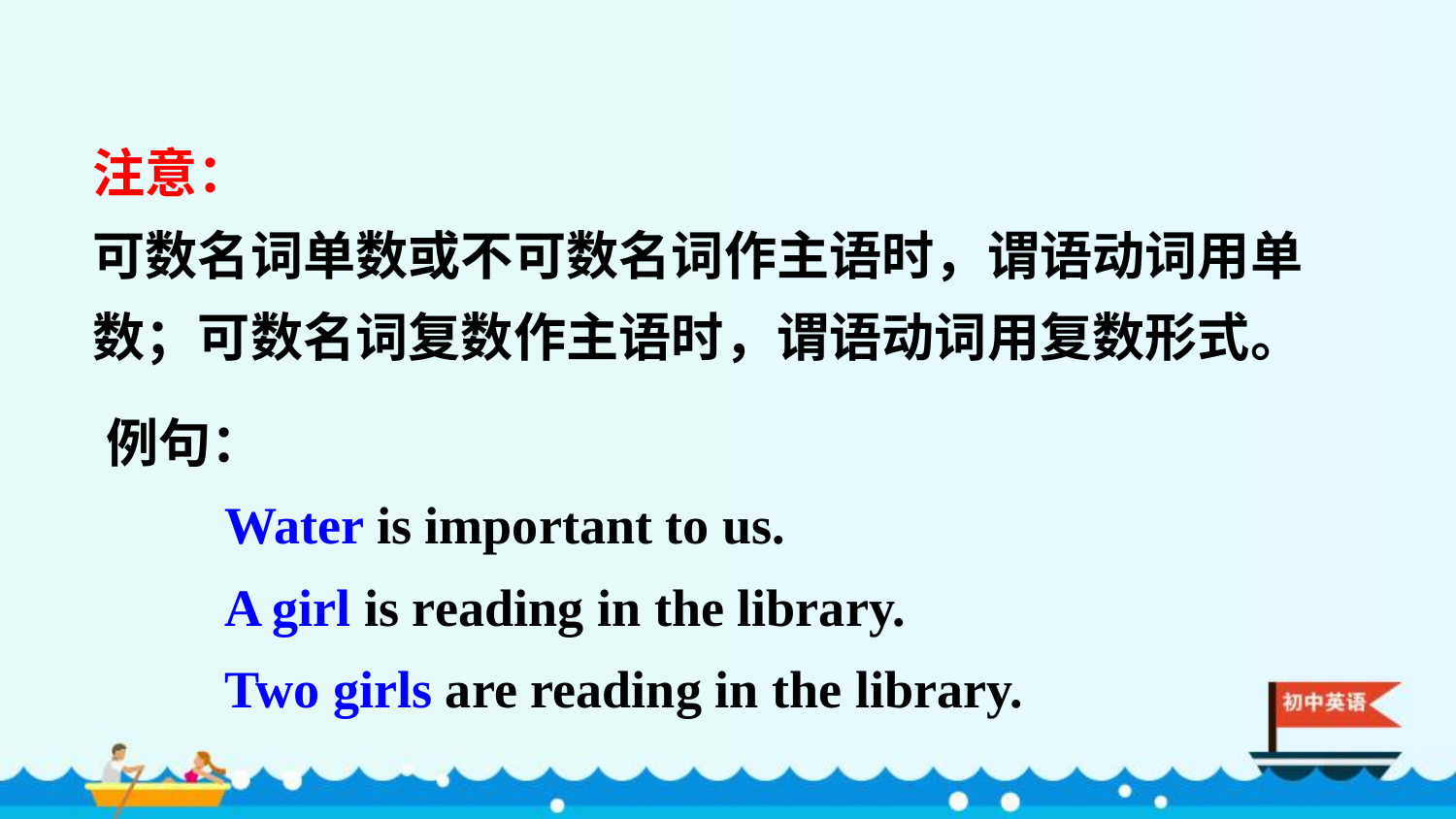

注意：
可数名词单数或不可数名词作主语时，谓语动词用单数；可数名词复数作主语时，谓语动词用复数形式。
例句：
         Water is important to us.
         A girl is reading in the library.
         Two girls are reading in the library.